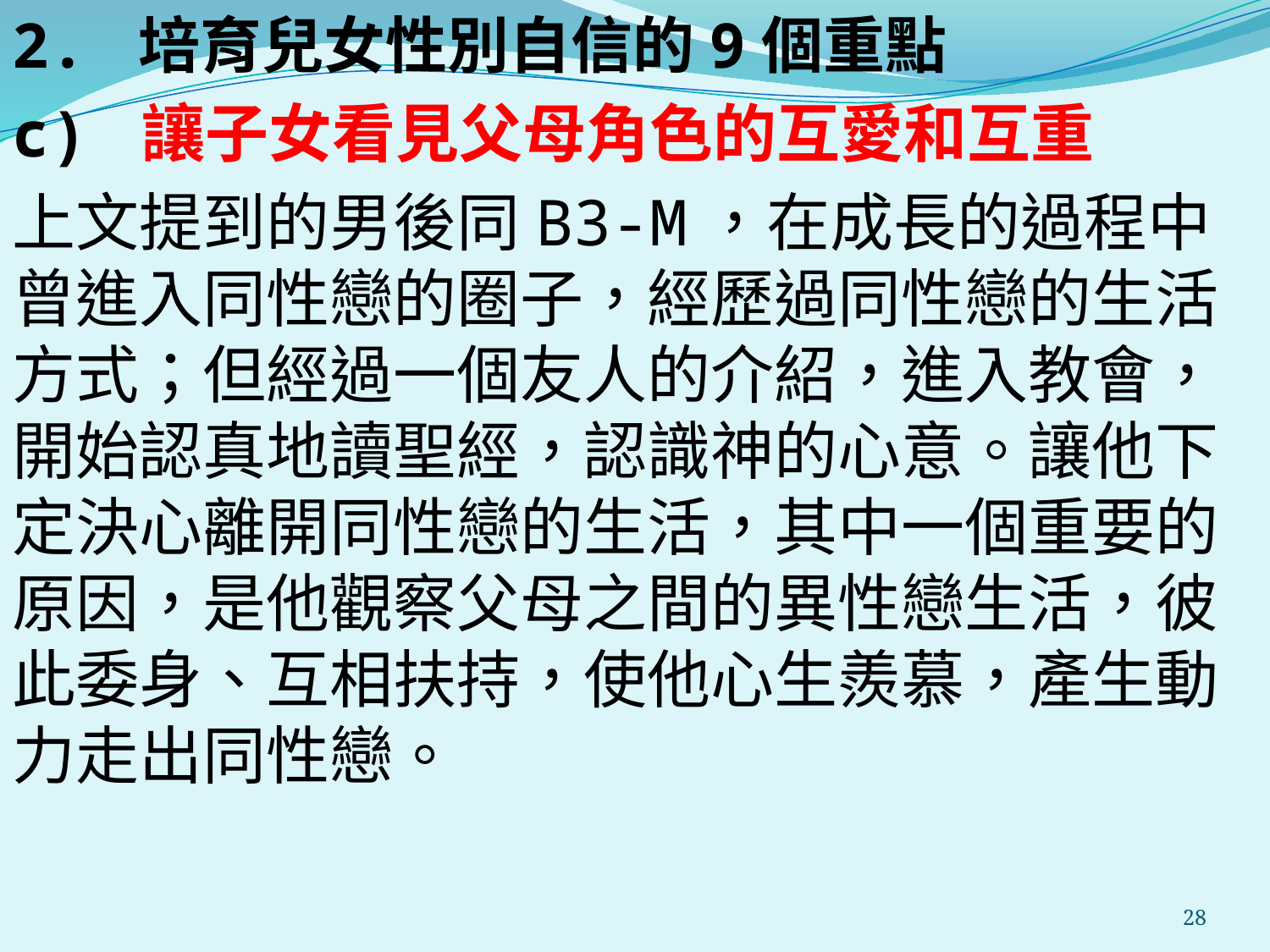

2. 培育兒女性別自信的9個重點
c) 讓子女看見父母角色的互愛和互重
上文提到的男後同B3-M，在成長的過程中曾進入同性戀的圈子，經歷過同性戀的生活方式；但經過一個友人的介紹，進入教會，開始認真地讀聖經，認識神的心意。讓他下定決心離開同性戀的生活，其中一個重要的原因，是他觀察父母之間的異性戀生活，彼此委身、互相扶持，使他心生羨慕，產生動力走出同性戀。
#

28